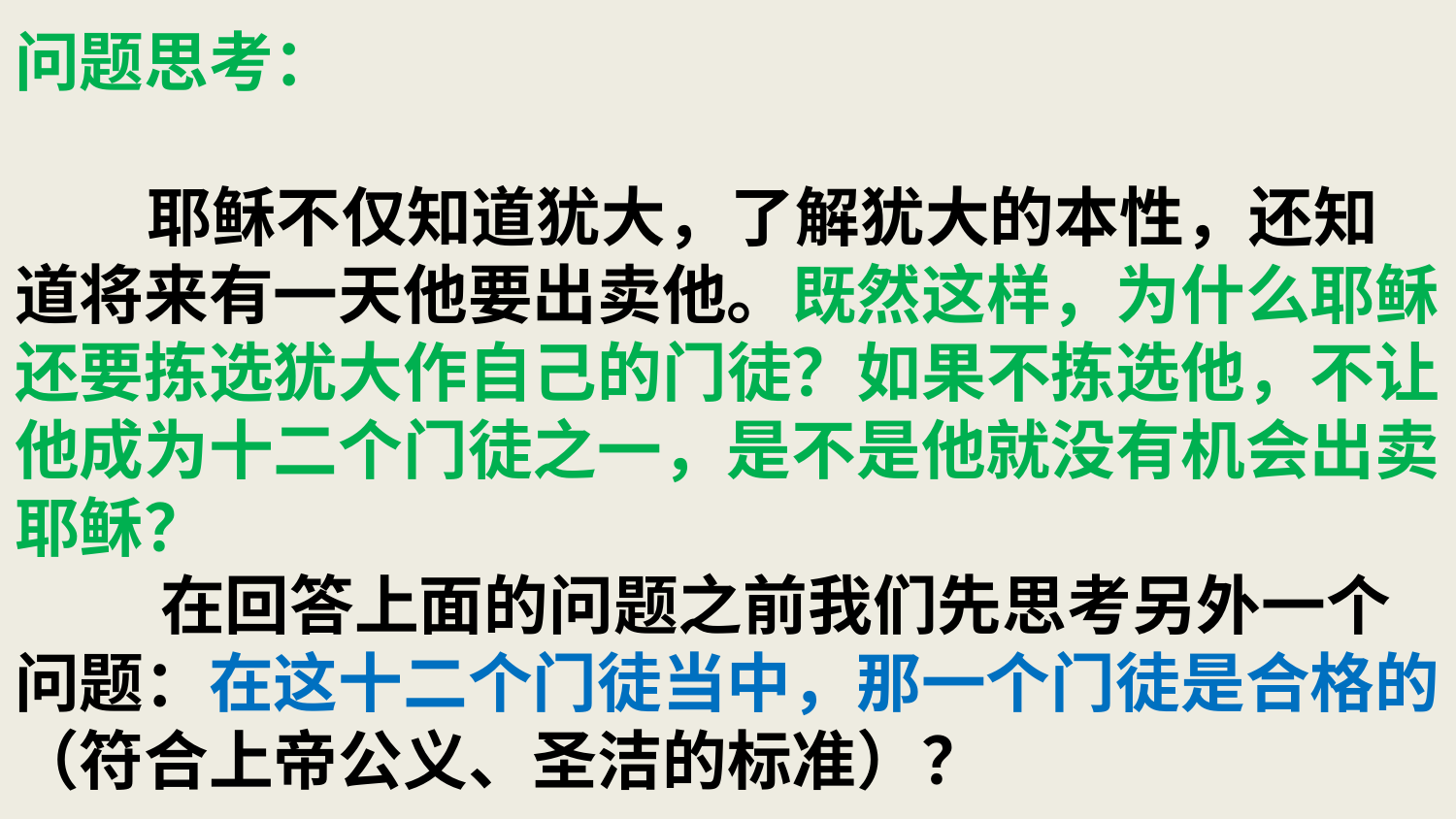

# 问题思考： 耶稣不仅知道犹大，了解犹大的本性，还知道将来有一天他要出卖他。既然这样，为什么耶稣还要拣选犹大作自己的门徒？如果不拣选他，不让他成为十二个门徒之一，是不是他就没有机会出卖耶稣？ 在回答上面的问题之前我们先思考另外一个问题：在这十二个门徒当中，那一个门徒是合格的（符合上帝公义、圣洁的标准）？